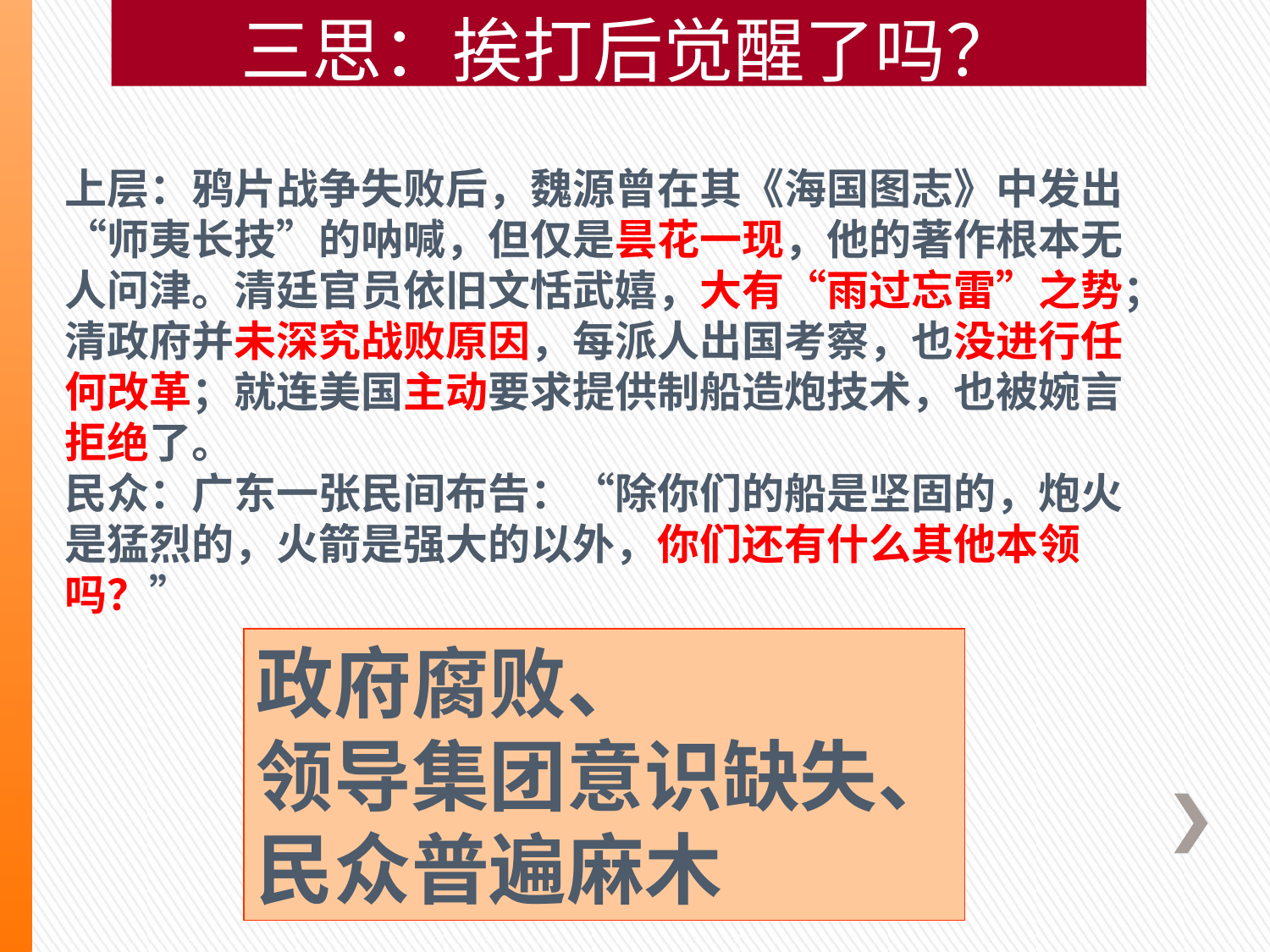

三思：挨打后觉醒了吗？
上层：鸦片战争失败后，魏源曾在其《海国图志》中发出“师夷长技”的呐喊，但仅是昙花一现，他的著作根本无人问津。清廷官员依旧文恬武嬉，大有“雨过忘雷”之势；清政府并未深究战败原因，每派人出国考察，也没进行任何改革；就连美国主动要求提供制船造炮技术，也被婉言拒绝了。
民众：广东一张民间布告：“除你们的船是坚固的，炮火是猛烈的，火箭是强大的以外，你们还有什么其他本领吗？”
政府腐败、
领导集团意识缺失、
民众普遍麻木